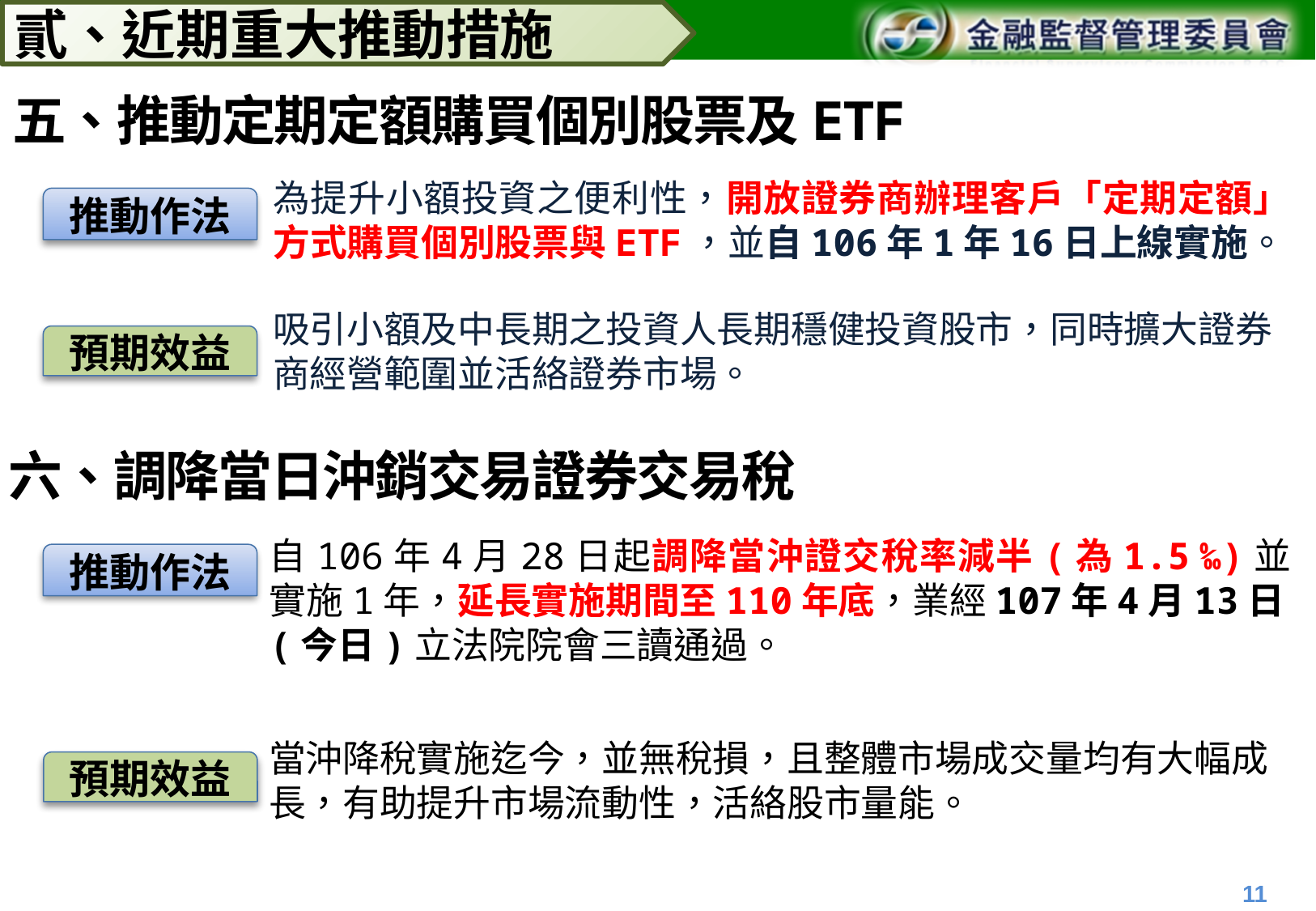

貳、近期重大推動措施
五、推動定期定額購買個別股票及ETF
為提升小額投資之便利性，開放證券商辦理客戶「定期定額」方式購買個別股票與ETF，並自106年1年16日上線實施。
推動作法

吸引小額及中長期之投資人長期穩健投資股市，同時擴大證券商經營範圍並活絡證券市場。

預期效益
# 六、調降當日沖銷交易證券交易稅
自106年4月28日起調降當沖證交稅率減半(為1.5 ‰)並實施1年，延長實施期間至110年底，業經107年4月13日(今日)立法院院會三讀通過。
推動作法
當沖降稅實施迄今，並無稅損，且整體市場成交量均有大幅成長，有助提升市場流動性，活絡股市量能。
預期效益